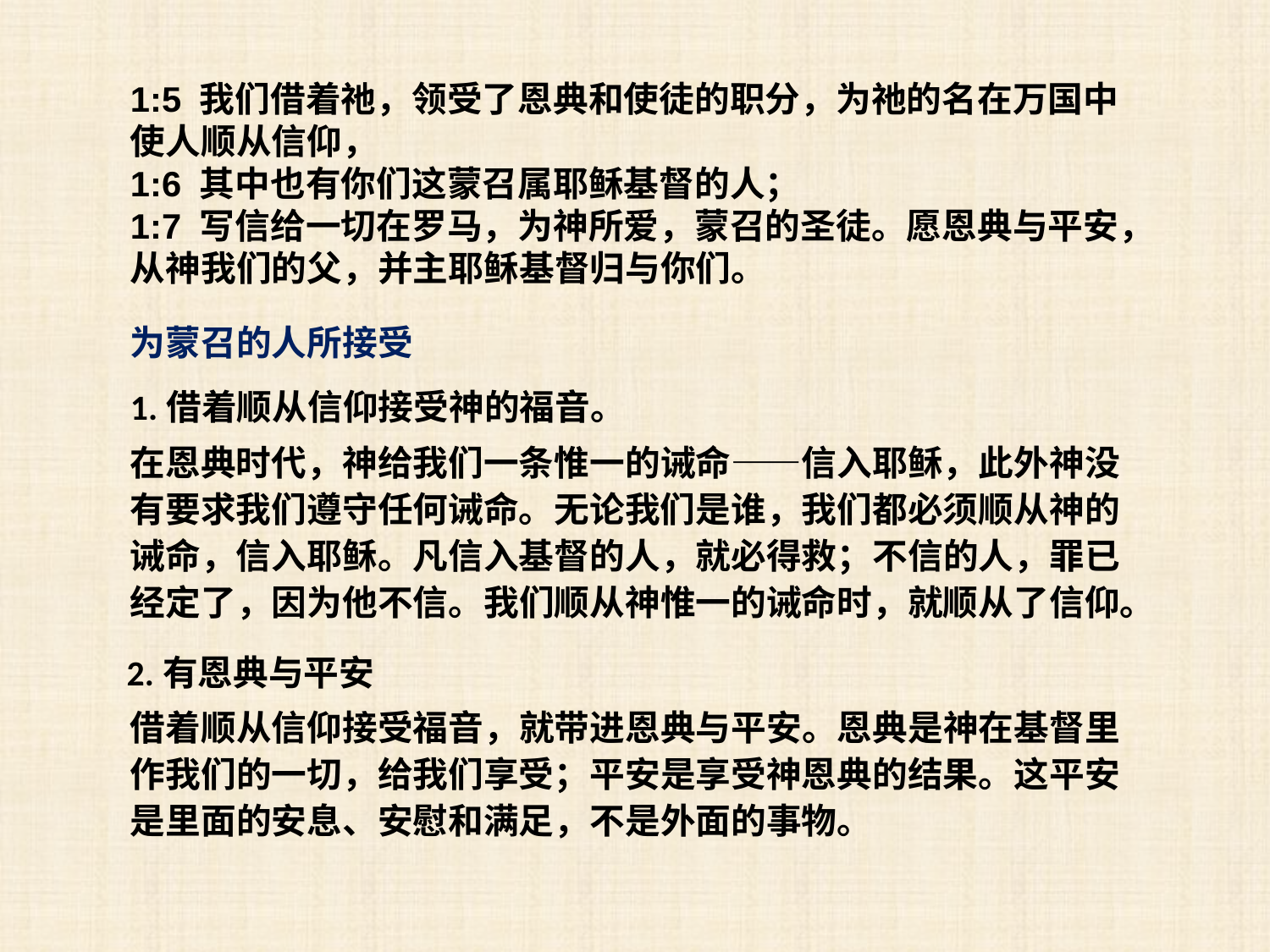

1:5 我们借着祂，领受了恩典和使徒的职分，为祂的名在万国中使人顺从信仰，
1:6 其中也有你们这蒙召属耶稣基督的人；
1:7 写信给一切在罗马，为神所爱，蒙召的圣徒。愿恩典与平安，从神我们的父，并主耶稣基督归与你们。
为蒙召的人所接受
1.借着顺从信仰接受神的福音。
在恩典时代，神给我们一条惟一的诫命——信入耶稣，此外神没有要求我们遵守任何诫命。无论我们是谁，我们都必须顺从神的诫命，信入耶稣。凡信入基督的人，就必得救；不信的人，罪已经定了，因为他不信。我们顺从神惟一的诫命时，就顺从了信仰。
2.有恩典与平安
借着顺从信仰接受福音，就带进恩典与平安。恩典是神在基督里作我们的一切，给我们享受；平安是享受神恩典的结果。这平安是里面的安息、安慰和满足，不是外面的事物。